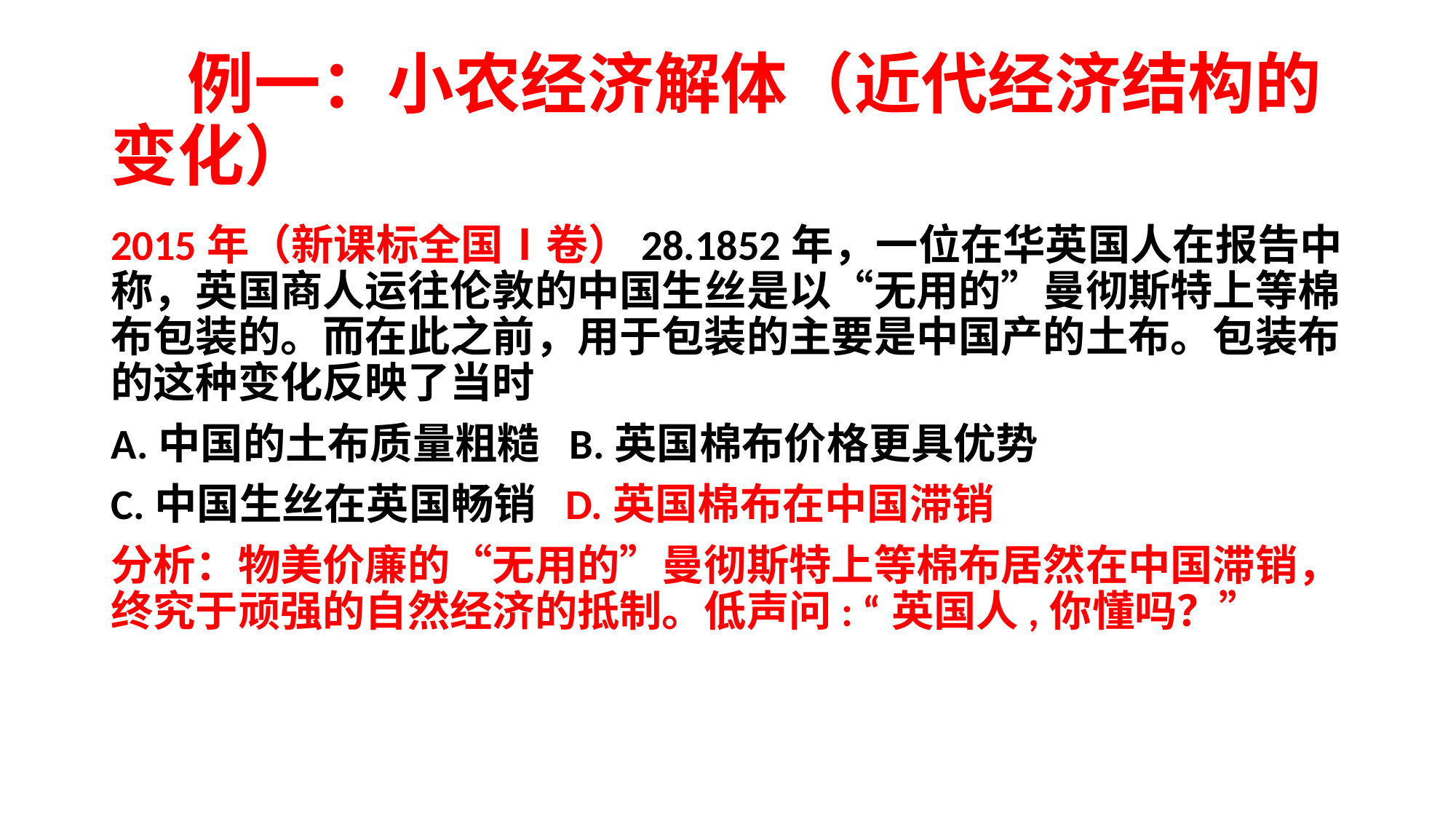

# 例一：小农经济解体（近代经济结构的变化）
2015年（新课标全国Ⅰ卷）28.1852年，一位在华英国人在报告中称，英国商人运往伦敦的中国生丝是以“无用的”曼彻斯特上等棉布包装的。而在此之前，用于包装的主要是中国产的土布。包装布的这种变化反映了当时
A.中国的土布质量粗糙  B.英国棉布价格更具优势
C.中国生丝在英国畅销  D.英国棉布在中国滞销
分析：物美价廉的“无用的”曼彻斯特上等棉布居然在中国滞销，终究于顽强的自然经济的抵制。低声问: “英国人,你懂吗？”